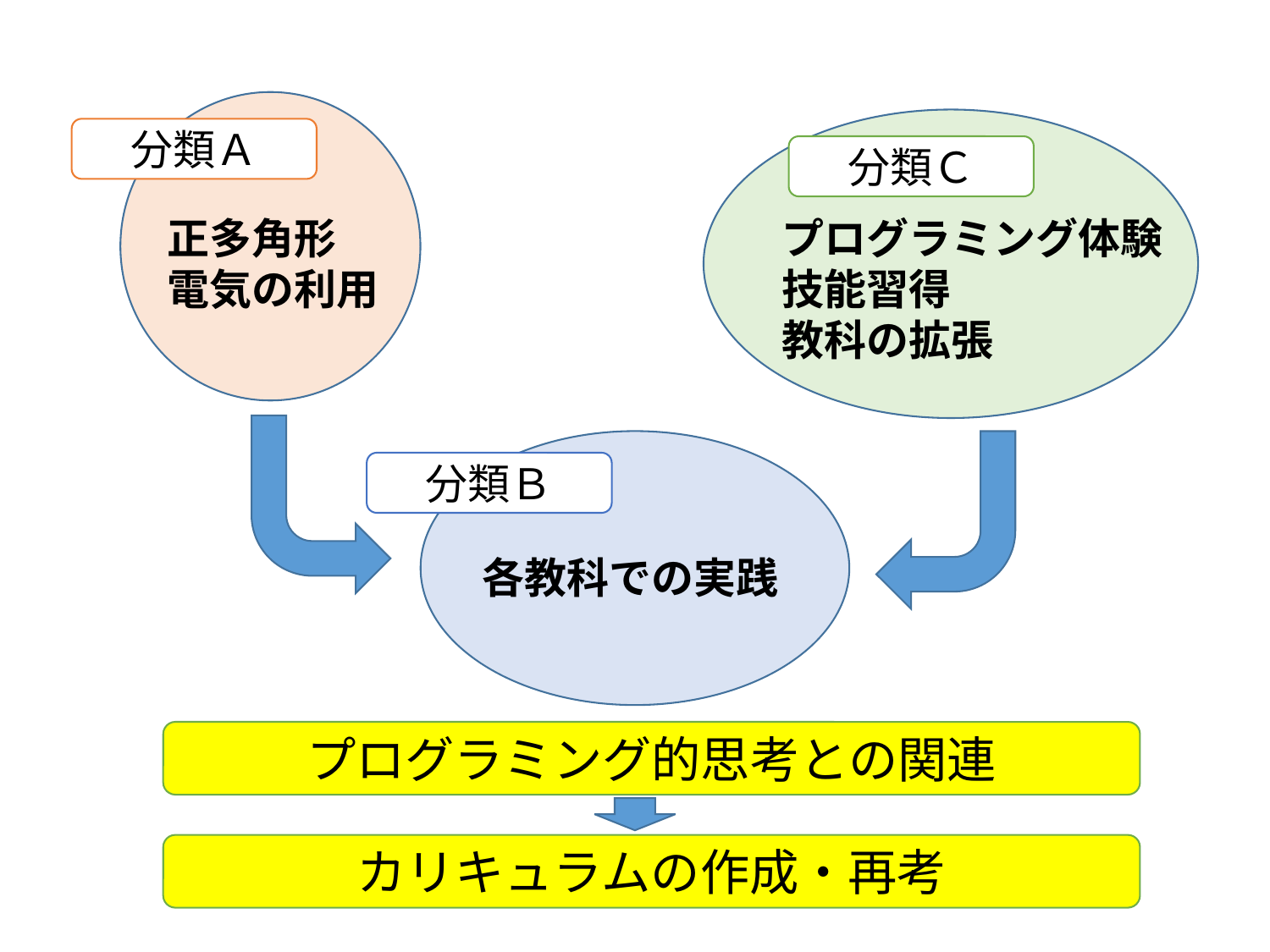

分類Ａ
分類Ｃ
正多角形
電気の利用
プログラミング体験
技能習得
教科の拡張

分類Ｂ
各教科での実践
プログラミング的思考との関連

カリキュラムの作成・再考